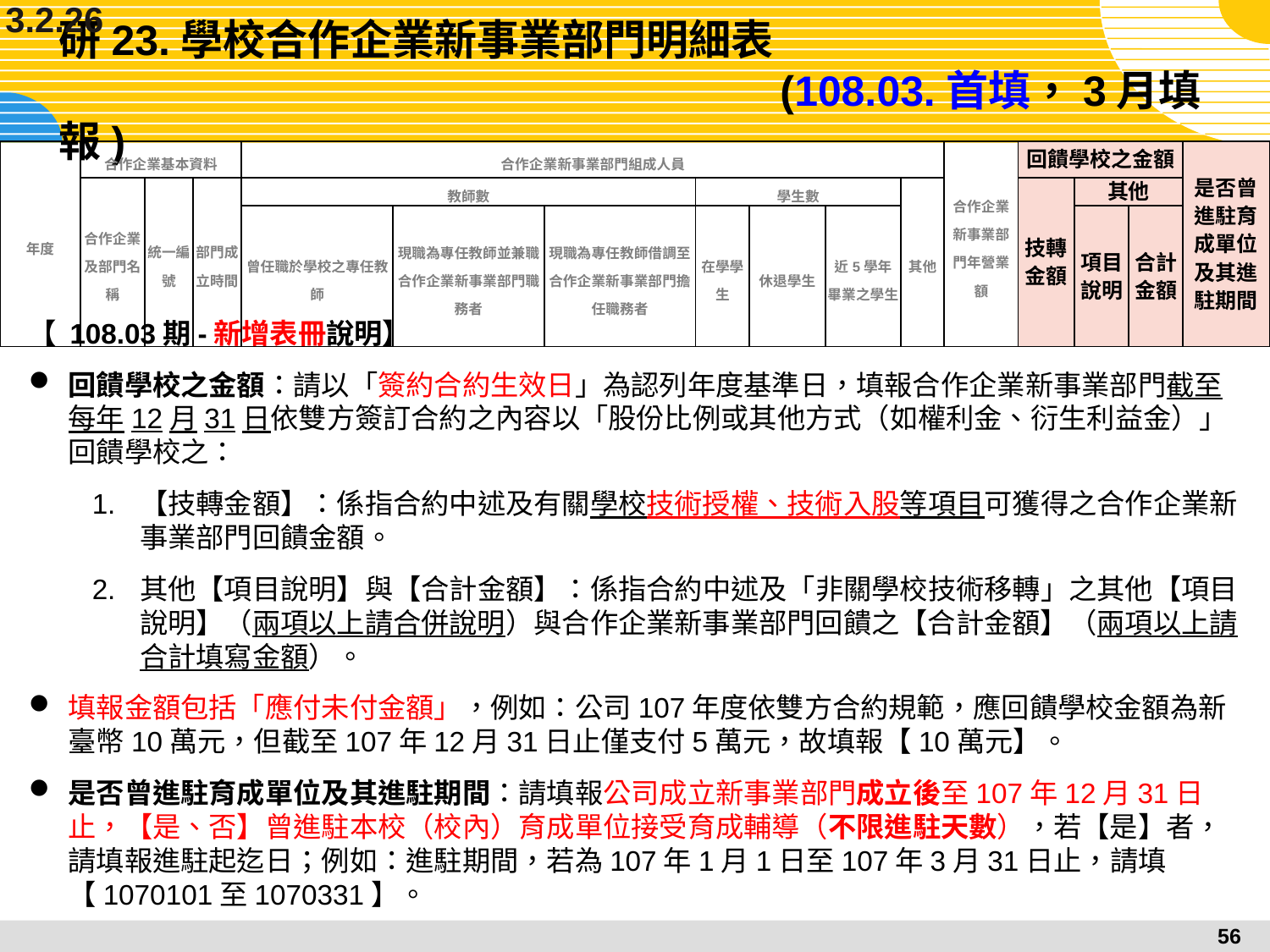

3.2.26
# 研23.學校合作企業新事業部門明細表								         	        (108.03.首填，3月填報)
| 年度 | 合作企業基本資料 |  |  | 合作企業新事業部門組成人員 |  |  |  |  |  |  | 合作企業新事業部門年營業額 | 回饋學校之金額 |  |  | 是否曾進駐育成單位及其進駐期間 |
| --- | --- | --- | --- | --- | --- | --- | --- | --- | --- | --- | --- | --- | --- | --- | --- |
|  | 合作企業及部門名稱 | 統一編號 | 部門成立時間 | 教師數 |  |  | 學生數 |  |  | 其他 |  | 技轉金額 | 其他 |  |  |
|  |  |  |  | 曾任職於學校之專任教師 | 現職為專任教師並兼職合作企業新事業部門職務者 | 現職為專任教師借調至合作企業新事業部門擔任職務者 | 在學學生 | 休退學生 | 近5學年畢業之學生 |  |  |  | 項目說明 | 合計金額 |  |
【 108.03期-新增表冊說明】
回饋學校之金額：請以「簽約合約生效日」為認列年度基準日，填報合作企業新事業部門截至每年12月31日依雙方簽訂合約之內容以「股份比例或其他方式（如權利金、衍生利益金）」回饋學校之：
【技轉金額】：係指合約中述及有關學校技術授權、技術入股等項目可獲得之合作企業新事業部門回饋金額。
其他【項目說明】與【合計金額】：係指合約中述及「非關學校技術移轉」之其他【項目說明】（兩項以上請合併說明）與合作企業新事業部門回饋之【合計金額】（兩項以上請合計填寫金額）。
填報金額包括「應付未付金額」，例如：公司107年度依雙方合約規範，應回饋學校金額為新臺幣10萬元，但截至107年12月31日止僅支付5萬元，故填報【10萬元】。
是否曾進駐育成單位及其進駐期間：請填報公司成立新事業部門成立後至107年12月31日止，【是、否】曾進駐本校（校內）育成單位接受育成輔導（不限進駐天數），若【是】者，請填報進駐起迄日；例如：進駐期間，若為107年1月1日至107年3月31日止，請填【1070101至1070331】。